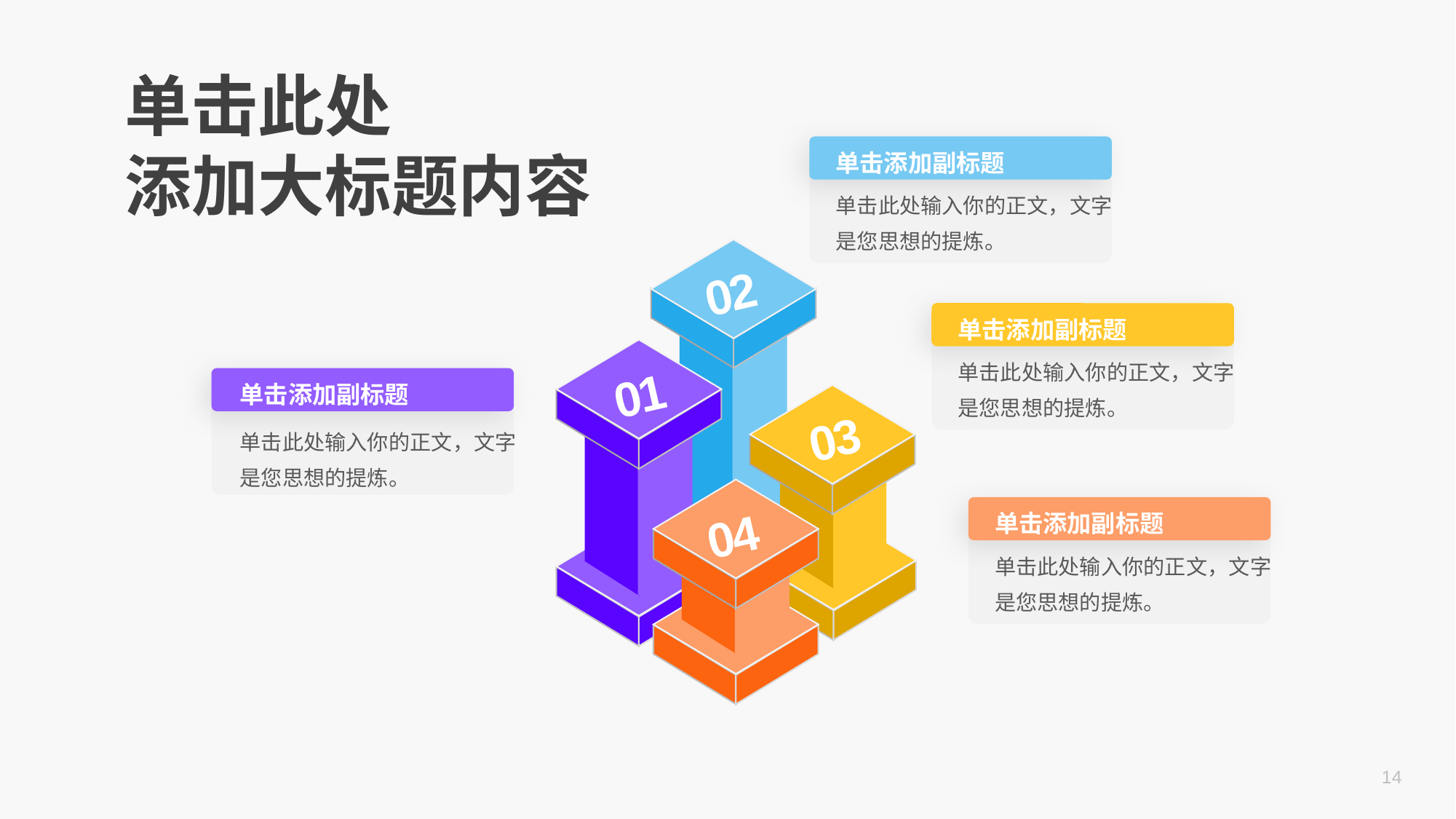

单击此处
添加大标题内容
单击添加副标题

单击此处输入你的正文，文字是您思想的提炼。
02

单击添加副标题

单击此处输入你的正文，文字是您思想的提炼。
01
单击添加副标题

单击此处输入你的正文，文字是您思想的提炼。
03
04
单击添加副标题

单击此处输入你的正文，文字是您思想的提炼。